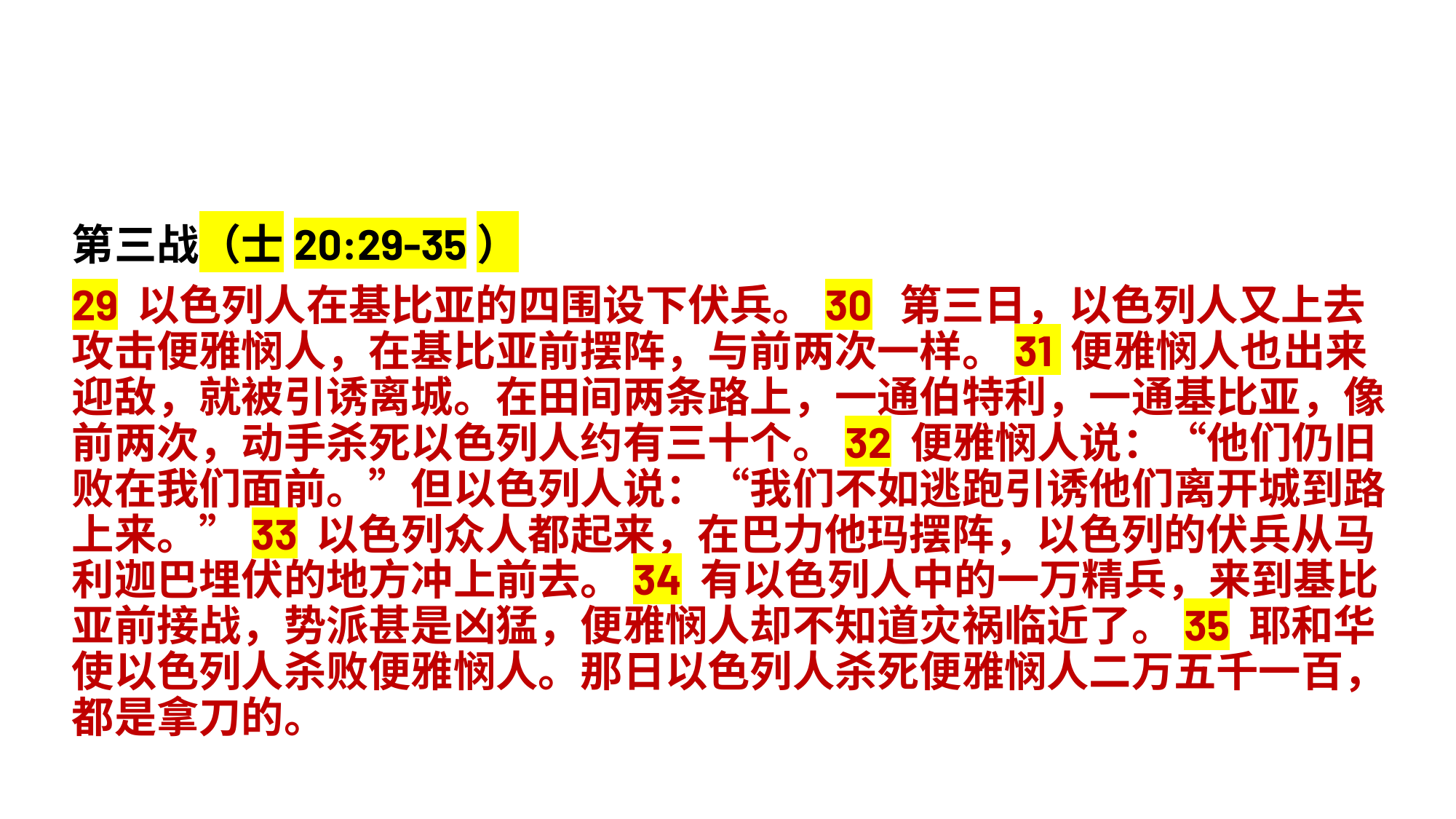

第三战（士20:29-35）
29 以色列人在基比亚的四围设下伏兵。30  第三日，以色列人又上去攻击便雅悯人，在基比亚前摆阵，与前两次一样。31 便雅悯人也出来迎敌，就被引诱离城。在田间两条路上，一通伯特利，一通基比亚，像前两次，动手杀死以色列人约有三十个。32 便雅悯人说：“他们仍旧败在我们面前。”但以色列人说：“我们不如逃跑引诱他们离开城到路上来。”33 以色列众人都起来，在巴力他玛摆阵，以色列的伏兵从马利迦巴埋伏的地方冲上前去。34 有以色列人中的一万精兵，来到基比亚前接战，势派甚是凶猛，便雅悯人却不知道灾祸临近了。35 耶和华使以色列人杀败便雅悯人。那日以色列人杀死便雅悯人二万五千一百，都是拿刀的。